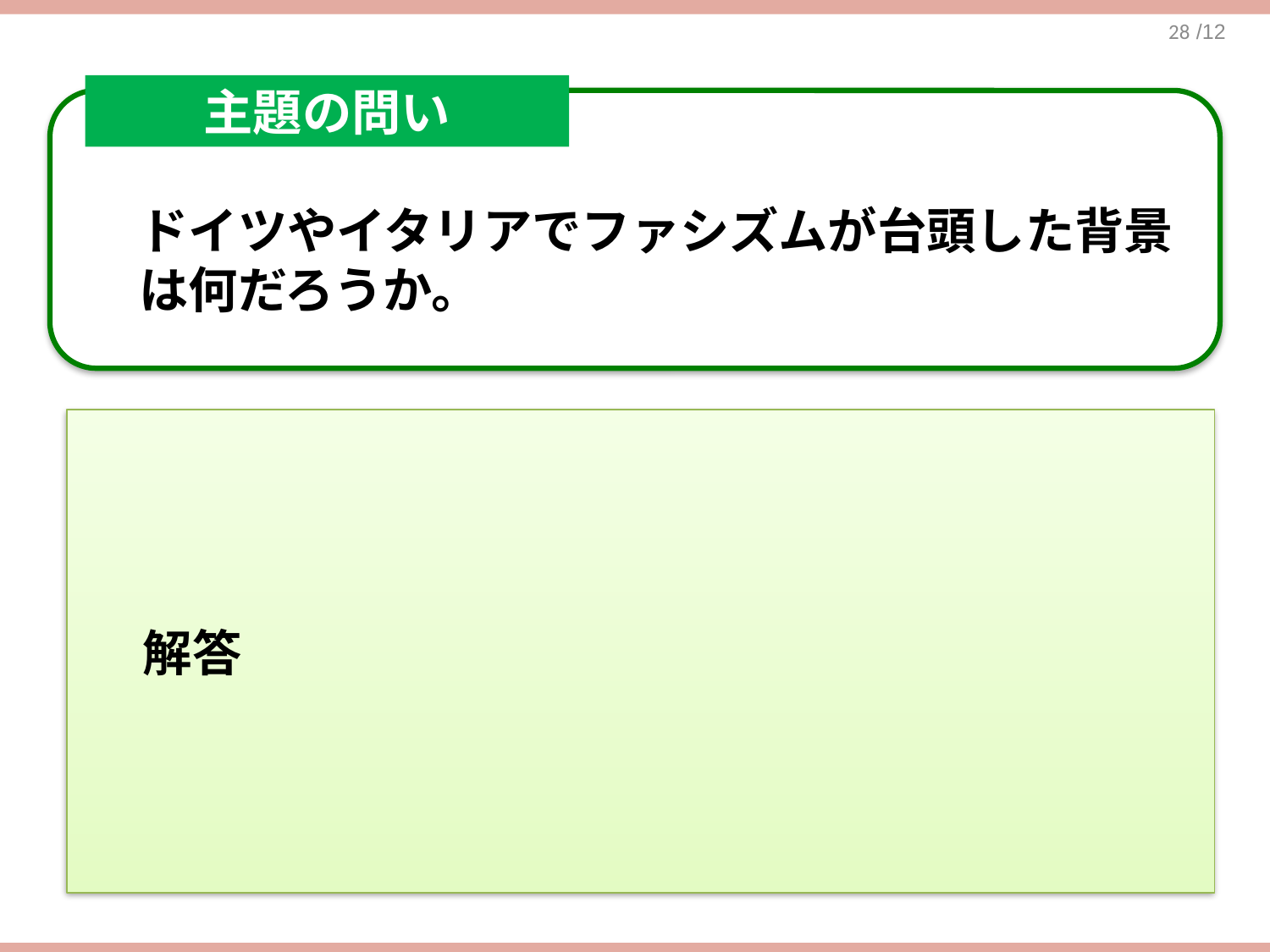

主題の問い

ドイツやイタリアでファシズムが台頭した背景は何だろうか。
解答